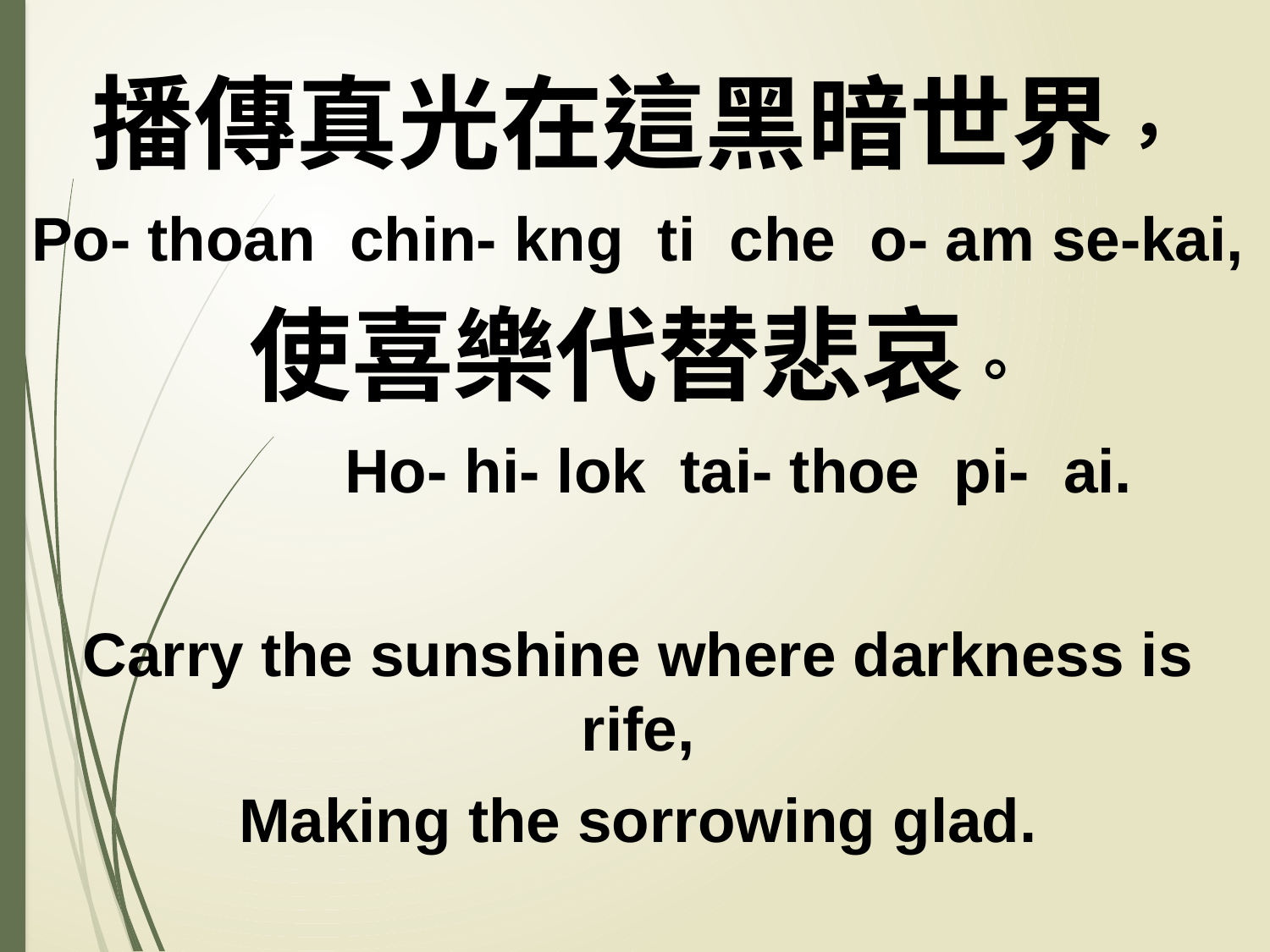

播傳真光在這黑暗世界，
Po- thoan  chin- kng  ti  che  o- am se-kai,
使喜樂代替悲哀。
                   Ho- hi- lok  tai- thoe  pi-  ai.

Carry the sunshine where darkness is rife,
Making the sorrowing glad.